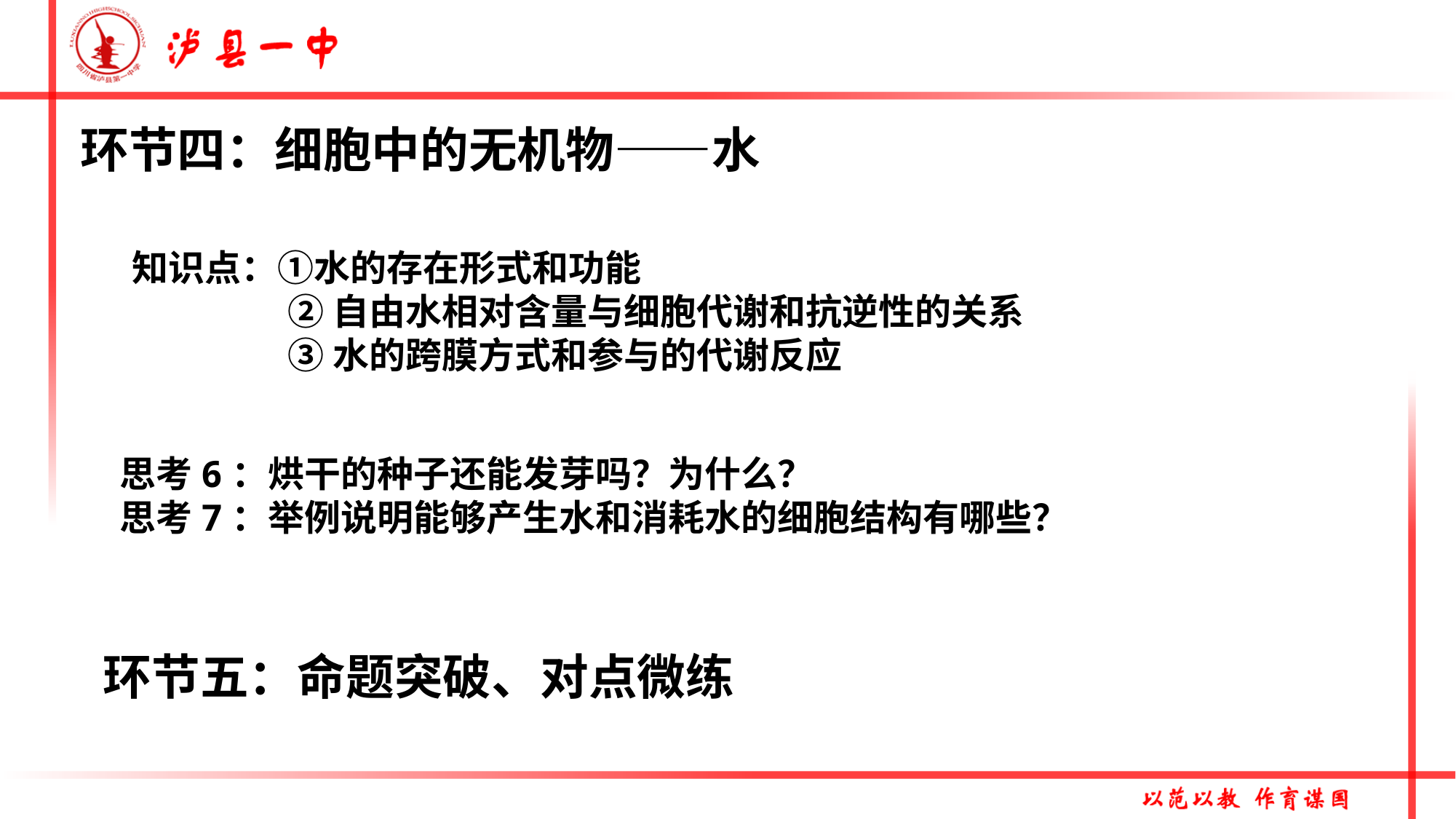

环节四：细胞中的无机物——水
知识点：①水的存在形式和功能
                   ②自由水相对含量与细胞代谢和抗逆性的关系
                   ③水的跨膜方式和参与的代谢反应
思考6：烘干的种子还能发芽吗？为什么？
思考7：举例说明能够产生水和消耗水的细胞结构有哪些？
环节五：命题突破、对点微练